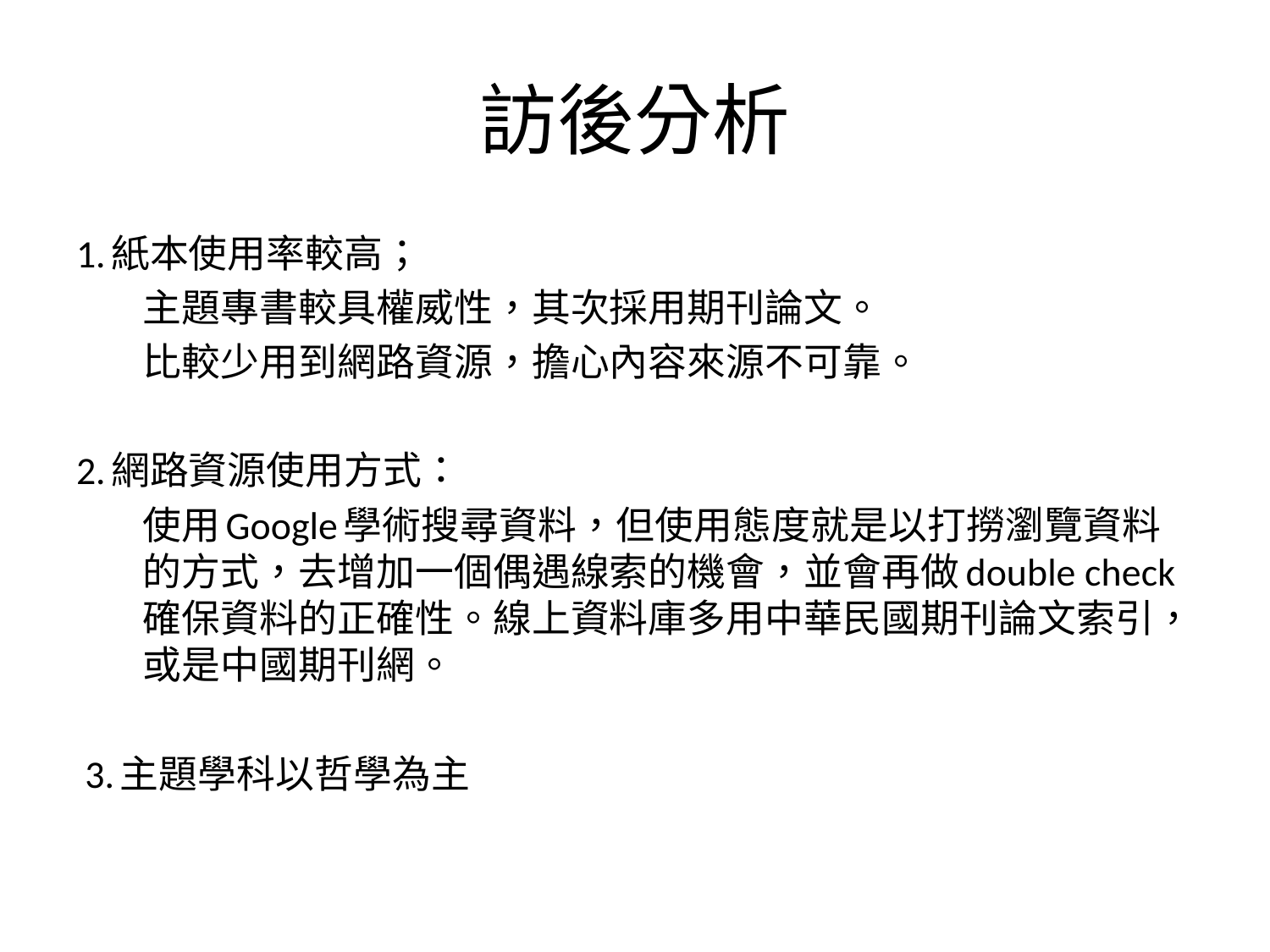

# 訪後分析
1.紙本使用率較高；
	主題專書較具權威性，其次採用期刊論文。
	比較少用到網路資源，擔心內容來源不可靠。

2.網路資源使用方式：
	使用Google學術搜尋資料，但使用態度就是以打撈瀏覽資料的方式，去增加一個偶遇線索的機會，並會再做double check確保資料的正確性。線上資料庫多用中華民國期刊論文索引，或是中國期刊網。

 3.主題學科以哲學為主